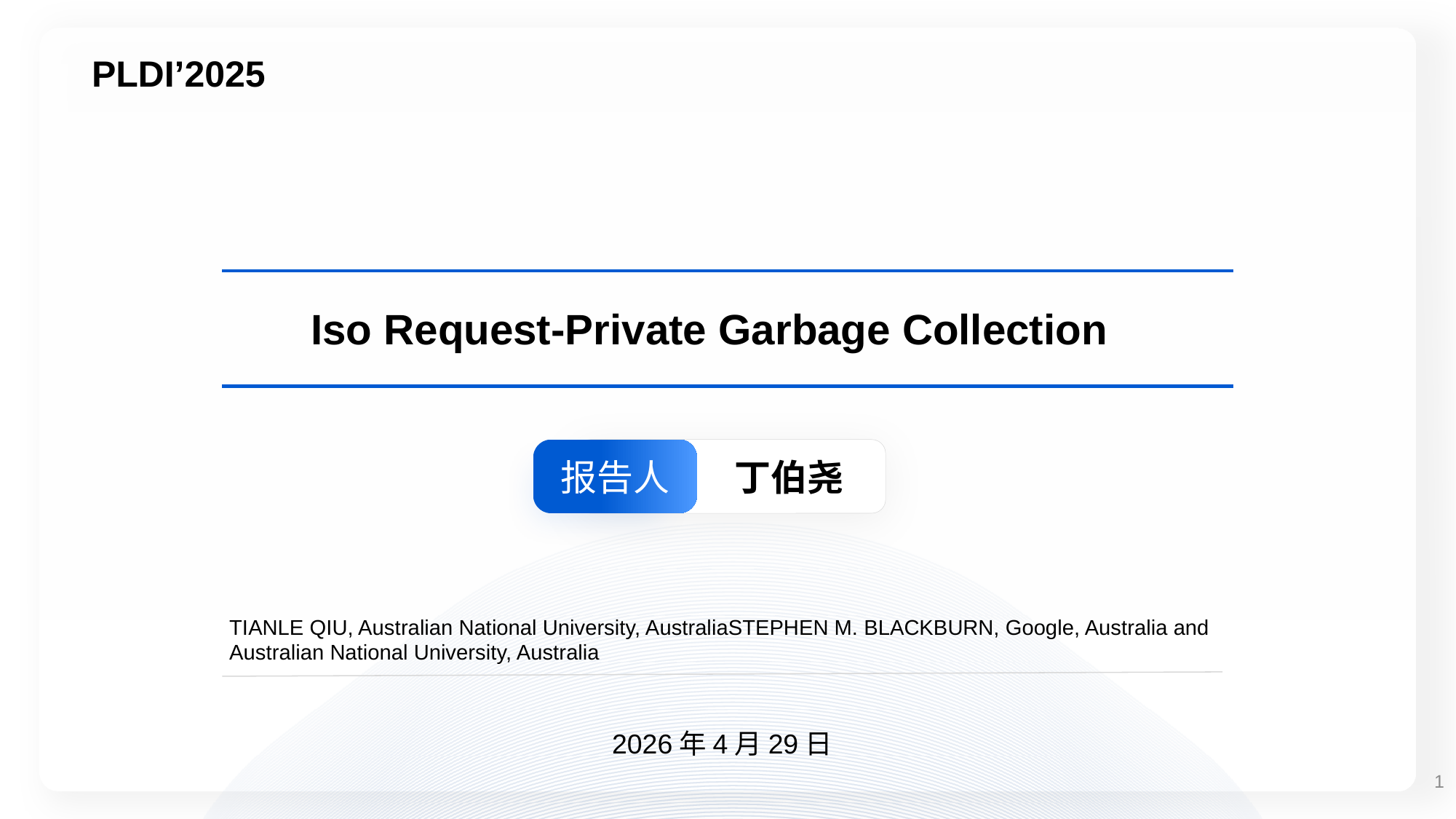

PLDI’2025
Iso Request-Private Garbage Collection
报告人
丁伯尧

TIANLE QIU, Australian National University, AustraliaSTEPHEN M. BLACKBURN, Google, Australia and Australian National University, Australia
2026年4月29日
1